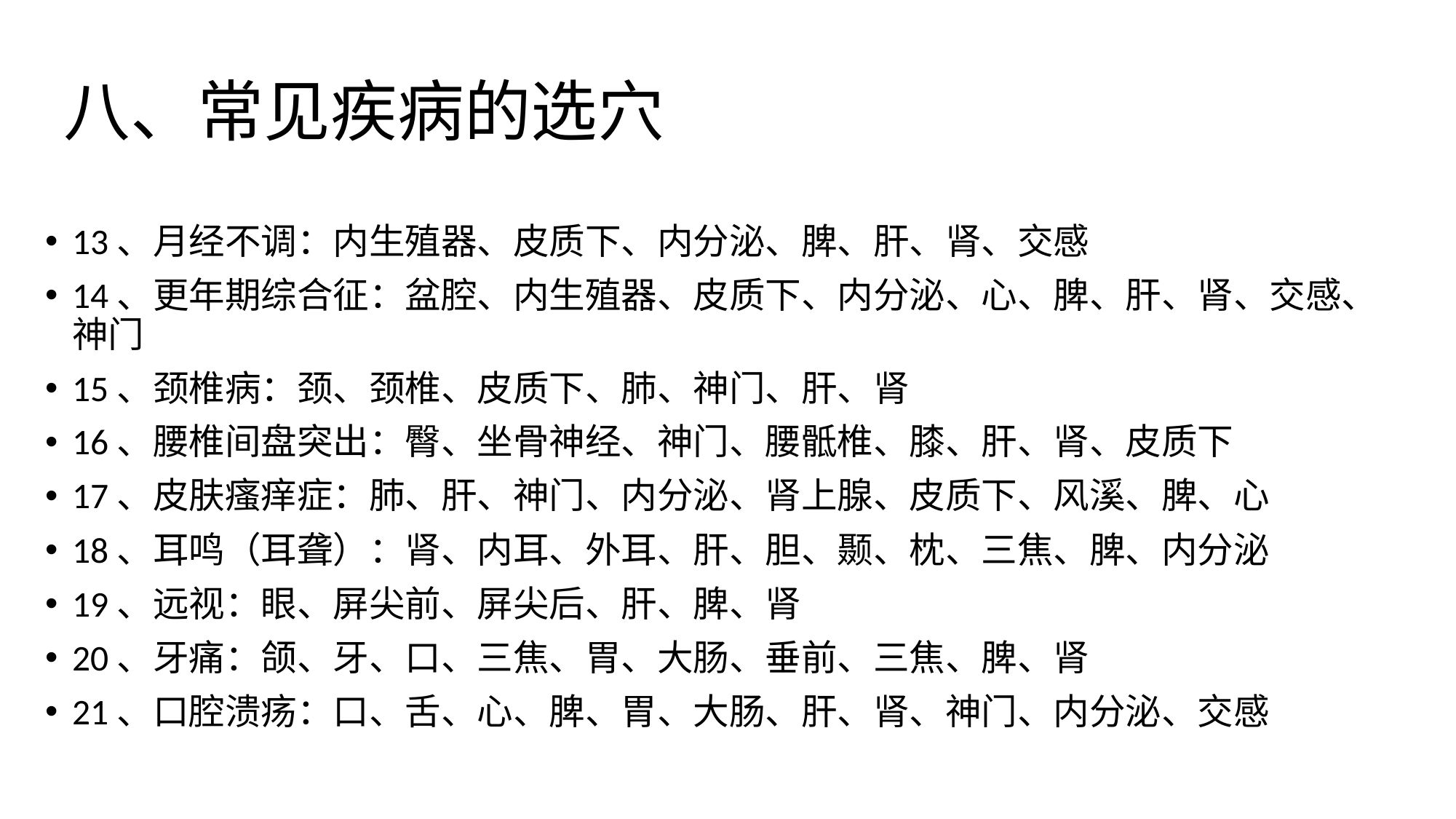

# 八、常见疾病的选穴
13、月经不调：内生殖器、皮质下、内分泌、脾、肝、肾、交感
14、更年期综合征：盆腔、内生殖器、皮质下、内分泌、心、脾、肝、肾、交感、神门
15、颈椎病：颈、颈椎、皮质下、肺、神门、肝、肾
16、腰椎间盘突出：臀、坐骨神经、神门、腰骶椎、膝、肝、肾、皮质下
17、皮肤瘙痒症：肺、肝、神门、内分泌、肾上腺、皮质下、风溪、脾、心
18、耳鸣（耳聋）：肾、内耳、外耳、肝、胆、颞、枕、三焦、脾、内分泌
19、远视：眼、屏尖前、屏尖后、肝、脾、肾
20、牙痛：颌、牙、口、三焦、胃、大肠、垂前、三焦、脾、肾
21、口腔溃疡：口、舌、心、脾、胃、大肠、肝、肾、神门、内分泌、交感